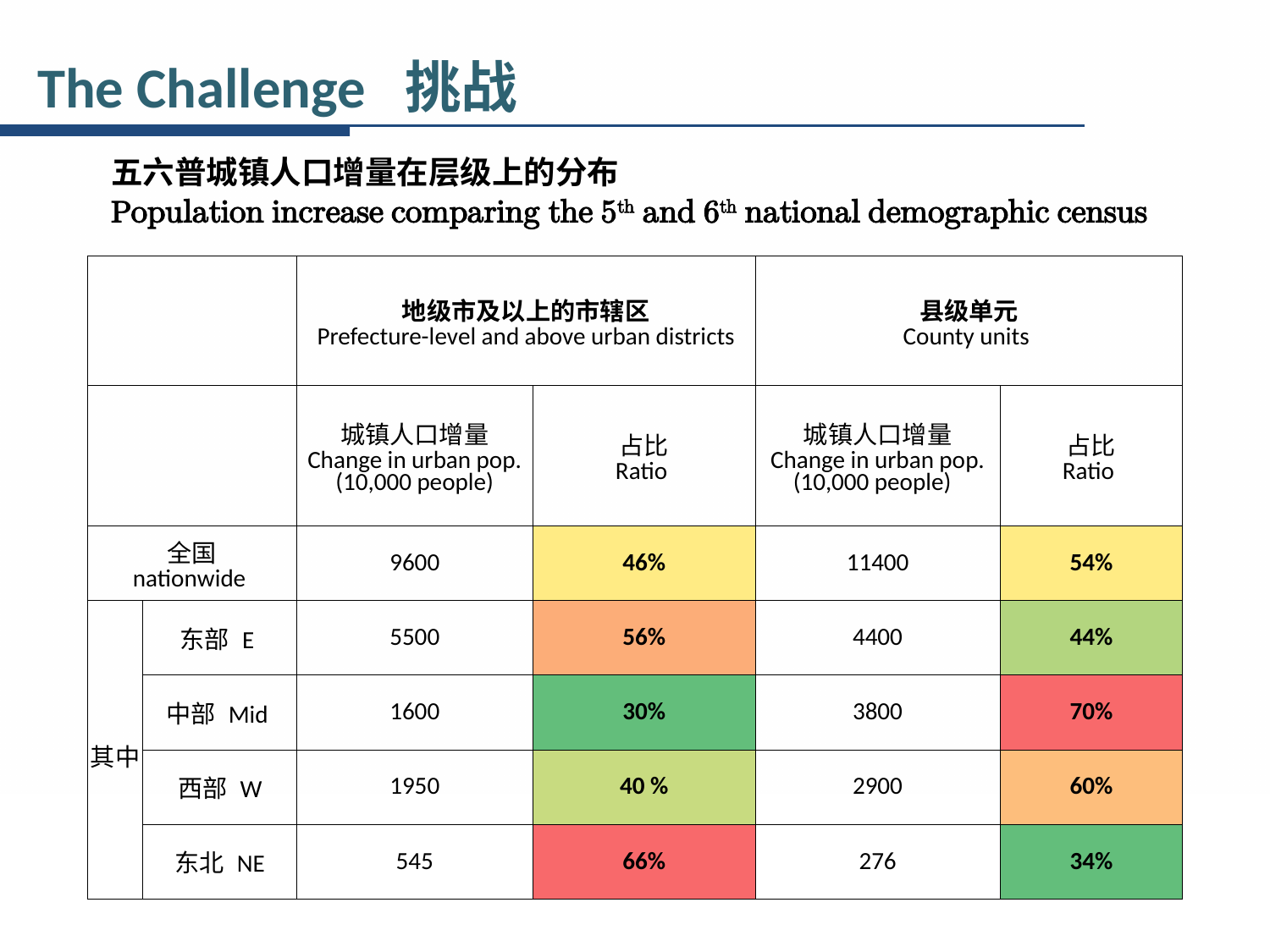

The Challenge  挑战
五六普城镇人口增量在层级上的分布
Population increase comparing the 5th and 6th national demographic census
|  |  | 地级市及以上的市辖区 Prefecture-level and above urban districts |  | 县级单元 County units |  |
| --- | --- | --- | --- | --- | --- |
|  |  | 城镇人口增量 Change in urban pop. (10,000 people) | 占比 Ratio | 城镇人口增量 Change in urban pop. (10,000 people) | 占比 Ratio |
| 全国 nationwide |  | 9600 | 46% | 11400 | 54% |
| 其中 | 东部 E | 5500 | 56% | 4400 | 44% |
|  | 中部 Mid | 1600 | 30% | 3800 | 70% |
|  | 西部 W | 1950 | 40 % | 2900 | 60% |
|  | 东北 NE | 545 | 66% | 276 | 34% |